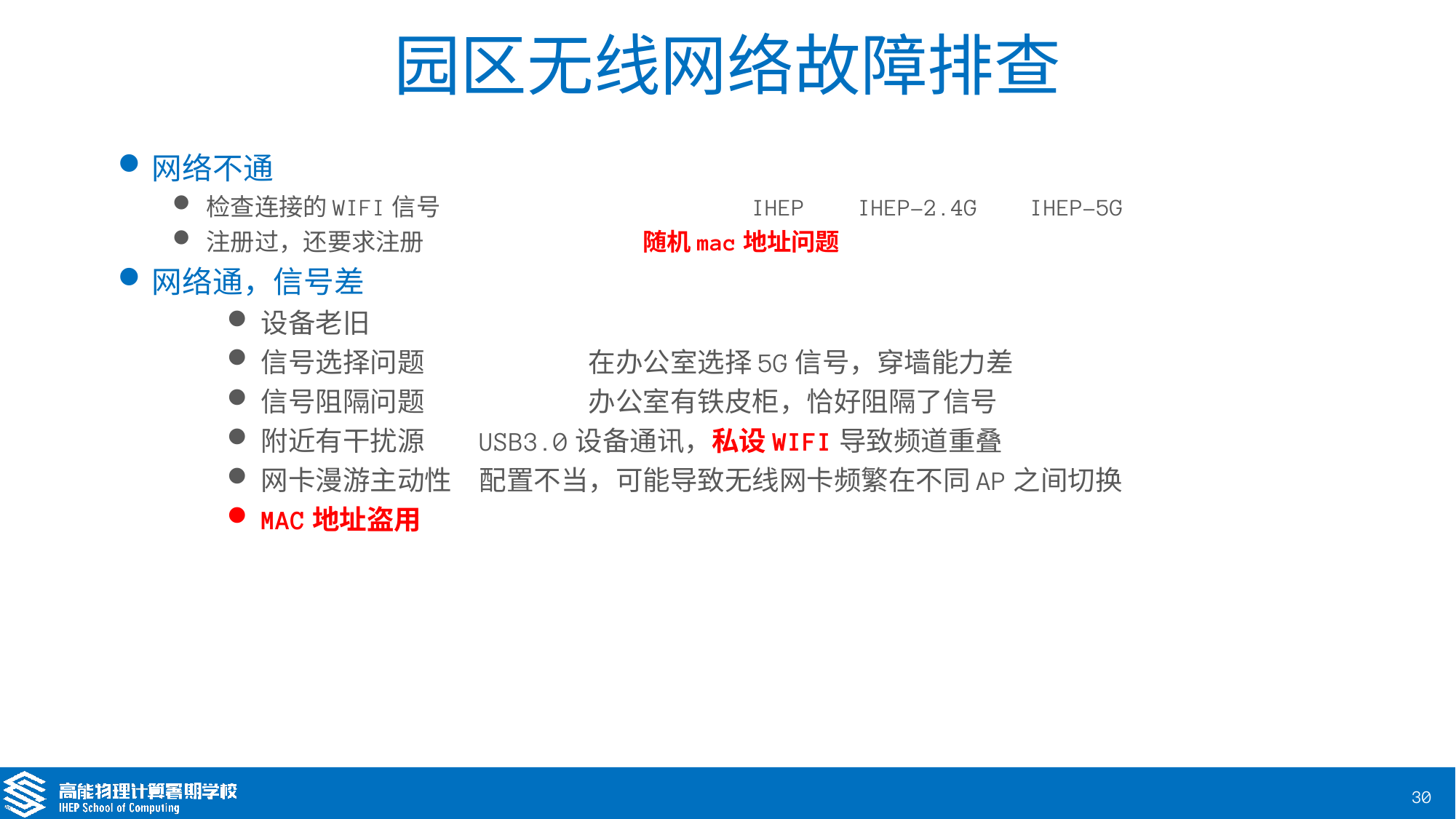

# 园区无线网络故障排查
网络不通
检查连接的WIFI信号			IHEP    IHEP-2.4G    IHEP-5G
注册过，还要求注册			随机mac地址问题
网络通，信号差
设备老旧
信号选择问题	   	在办公室选择5G信号，穿墙能力差
信号阻隔问题	    	办公室有铁皮柜，恰好阻隔了信号
附近有干扰源      	USB3.0设备通讯，私设WIFI导致频道重叠
网卡漫游主动性	配置不当，可能导致无线网卡频繁在不同AP之间切换
MAC地址盗用

30